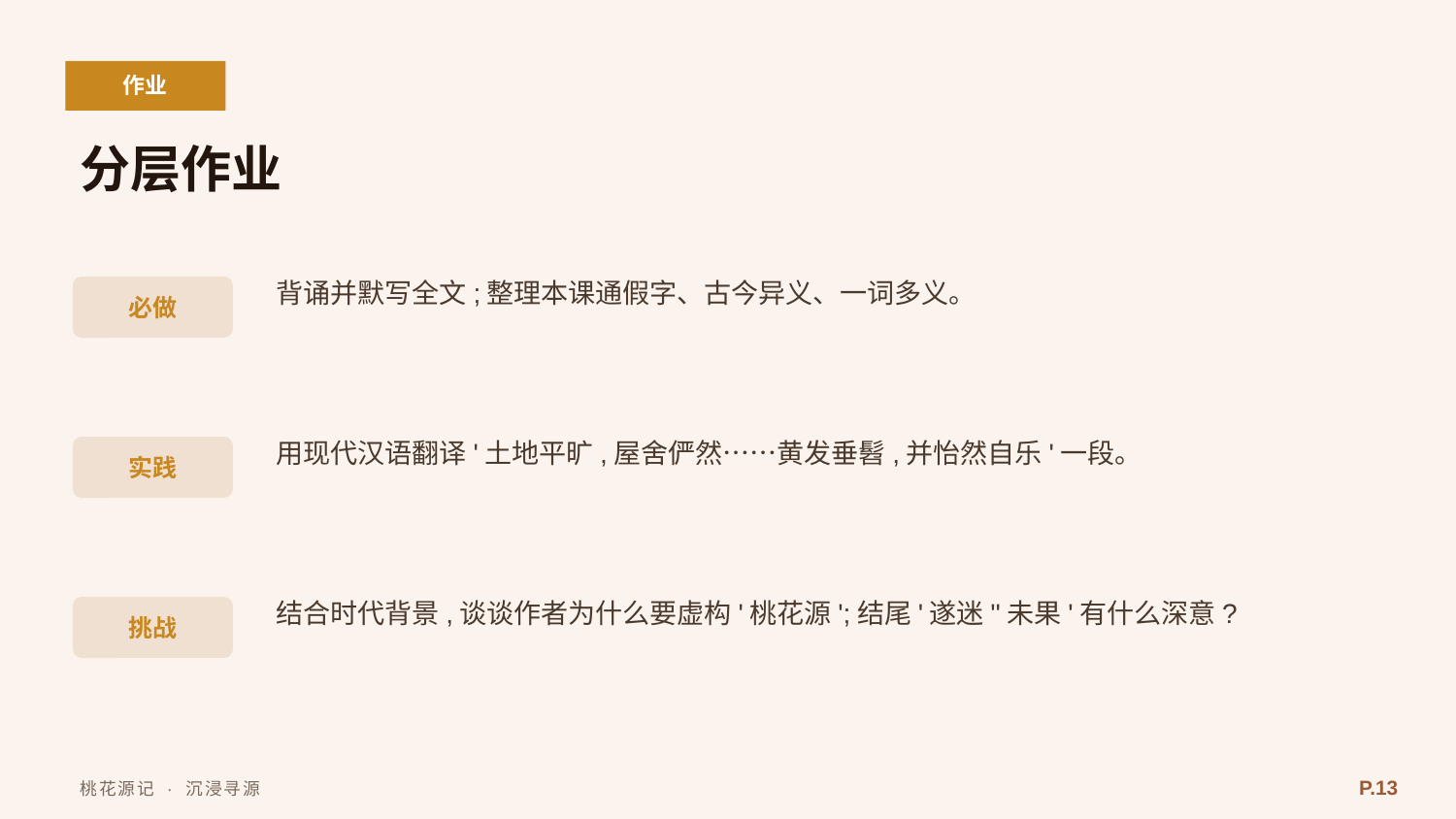

作业

分层作业
背诵并默写全文;整理本课通假字、古今异义、一词多义。
必做

用现代汉语翻译'土地平旷,屋舍俨然……黄发垂髫,并怡然自乐'一段。
实践

结合时代背景,谈谈作者为什么要虚构'桃花源';结尾'遂迷''未果'有什么深意?
挑战

P.13
桃花源记 · 沉浸寻源